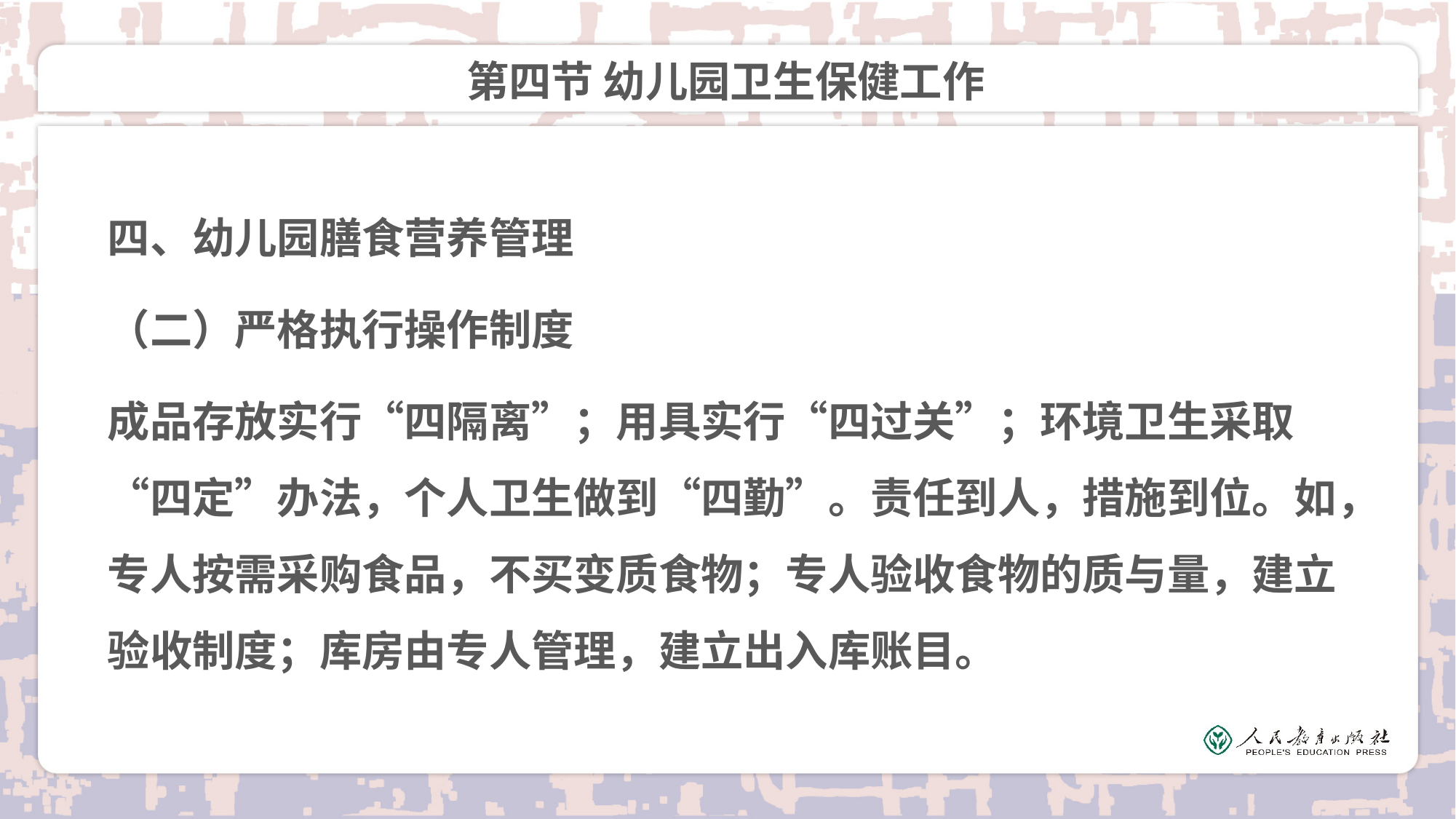

# 第四节 幼儿园卫生保健工作
四、幼儿园膳食营养管理
（二）严格执行操作制度
成品存放实行“四隔离”；用具实行“四过关”；环境卫生采取“四定”办法，个人卫生做到“四勤”。责任到人，措施到位。如，专人按需采购食品，不买变质食物；专人验收食物的质与量，建立验收制度；库房由专人管理，建立出入库账目。